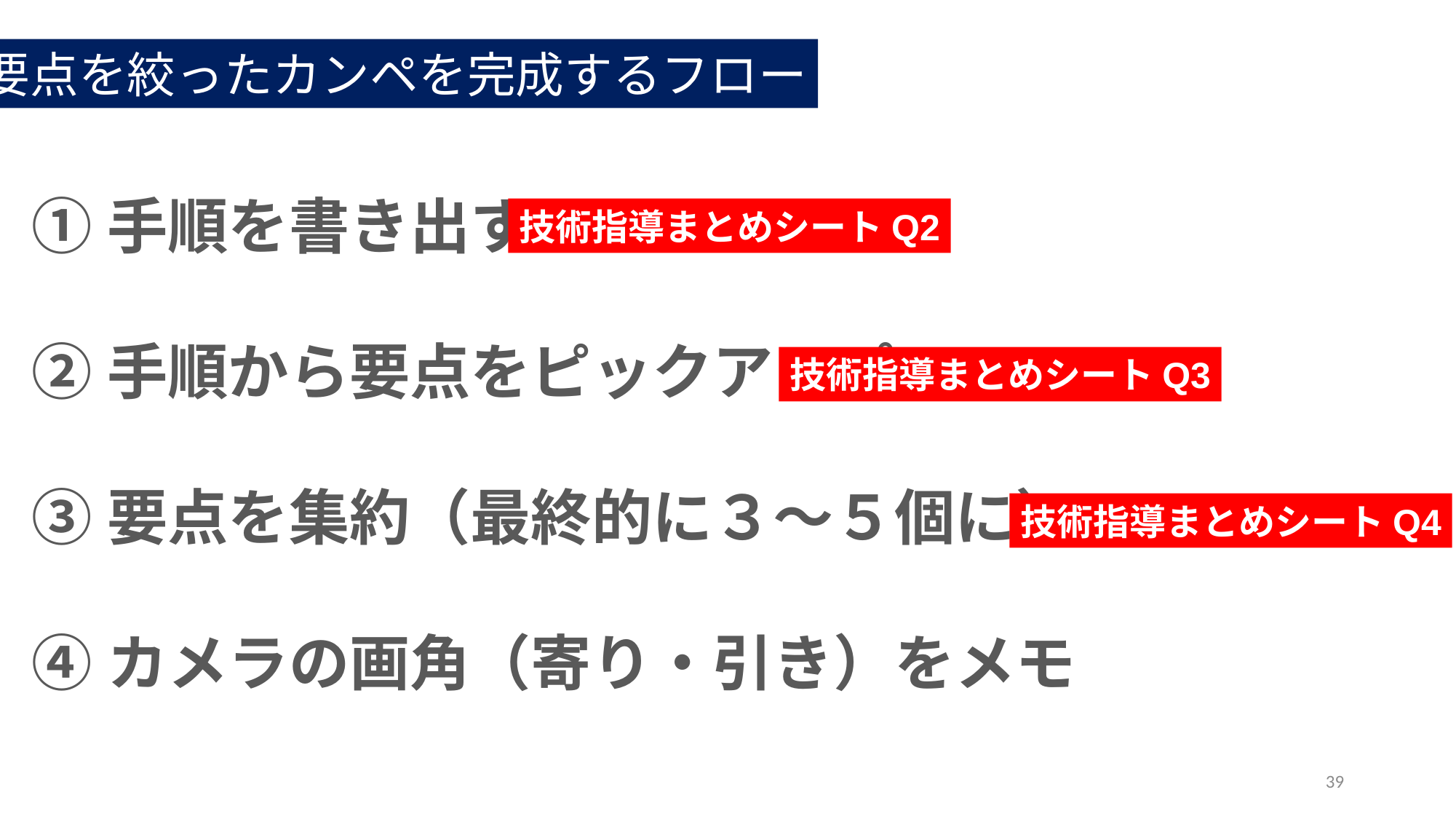

要点を絞ったカンペを完成するフロー
①手順を書き出す

②手順から要点をピックアップ

③要点を集約（最終的に３～５個に）

④カメラの画角（寄り・引き）をメモ
技術指導まとめシートQ2
技術指導まとめシートQ3
技術指導まとめシートQ4
39